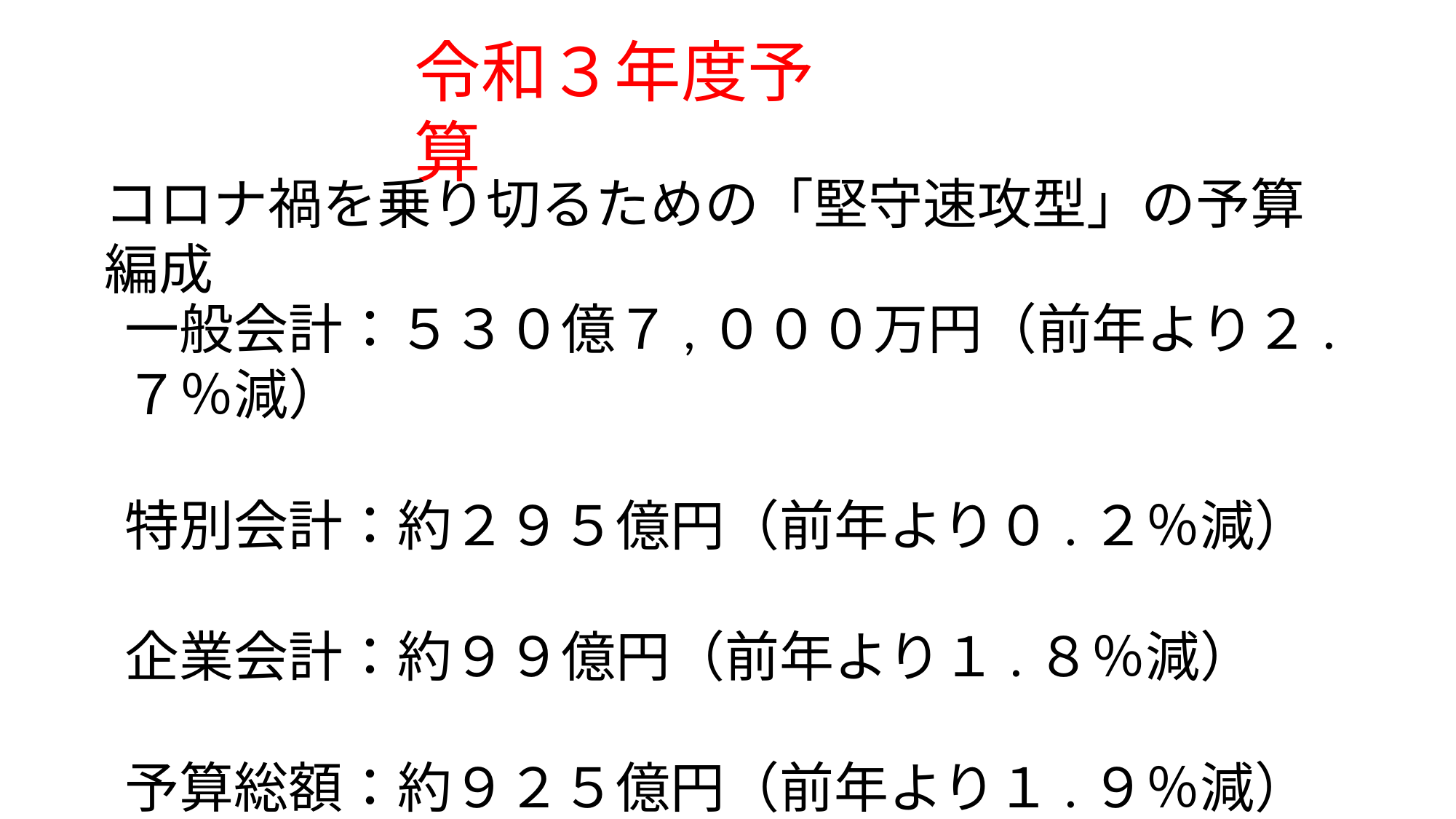

令和３年度予算
コロナ禍を乗り切るための「堅守速攻型」の予算編成
一般会計：５３０億７,０００万円（前年より２.７％減）

特別会計：約２９５億円（前年より０.２％減）

企業会計：約９９億円（前年より１.８％減）

予算総額：約９２５億円（前年より１.９％減）